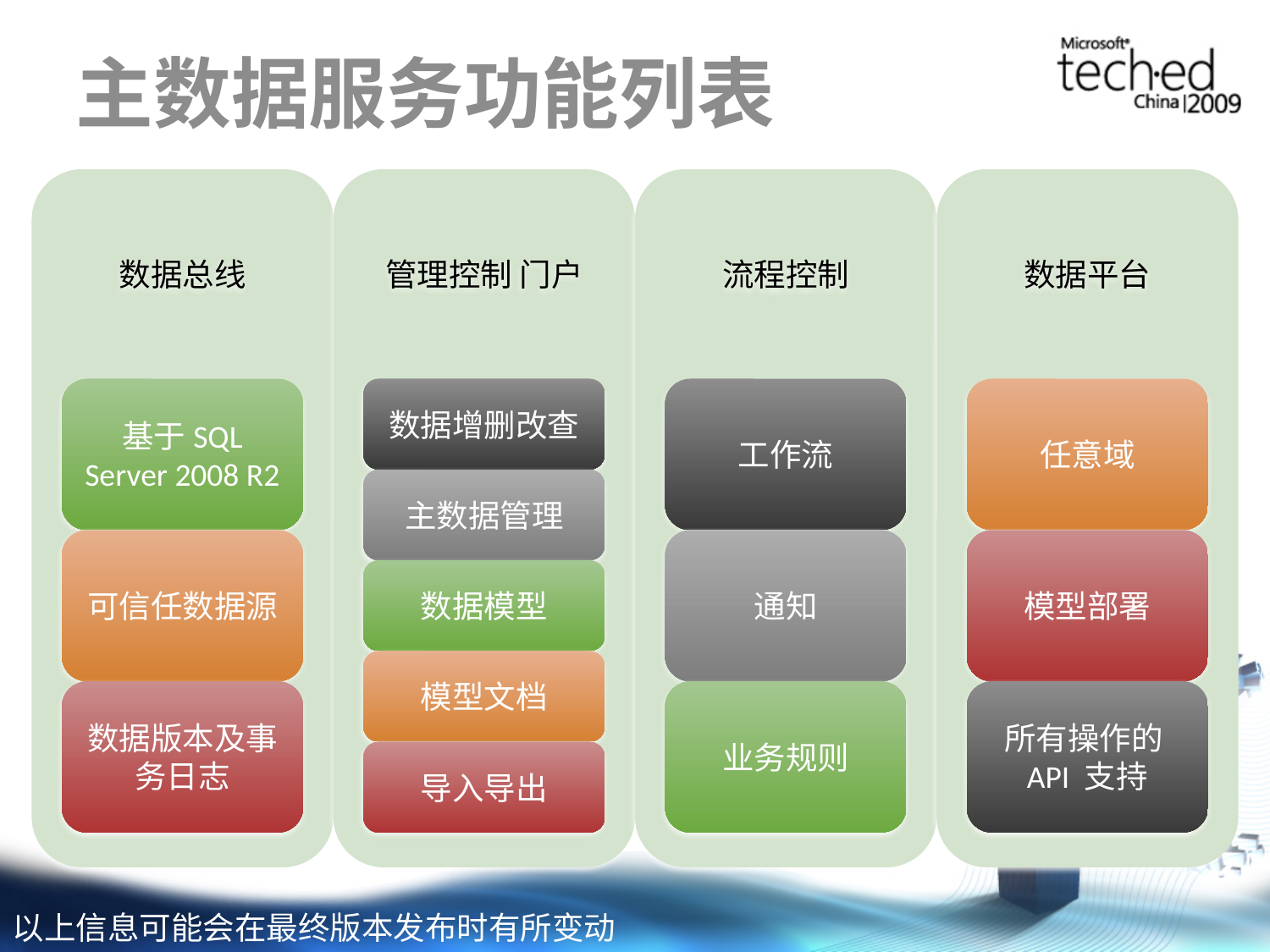

# 主数据服务功能列表
数据总线
可信任数据源
数据版本及事务日志
管理控制 门户
数据增删改查
主数据管理
数据平台
流程控制
基于SQL Server 2008 R2
模型文档
导入导出
工作流
通知
业务规则
数据模型
任意域
模型部署
所有操作的API 支持
以上信息可能会在最终版本发布时有所变动